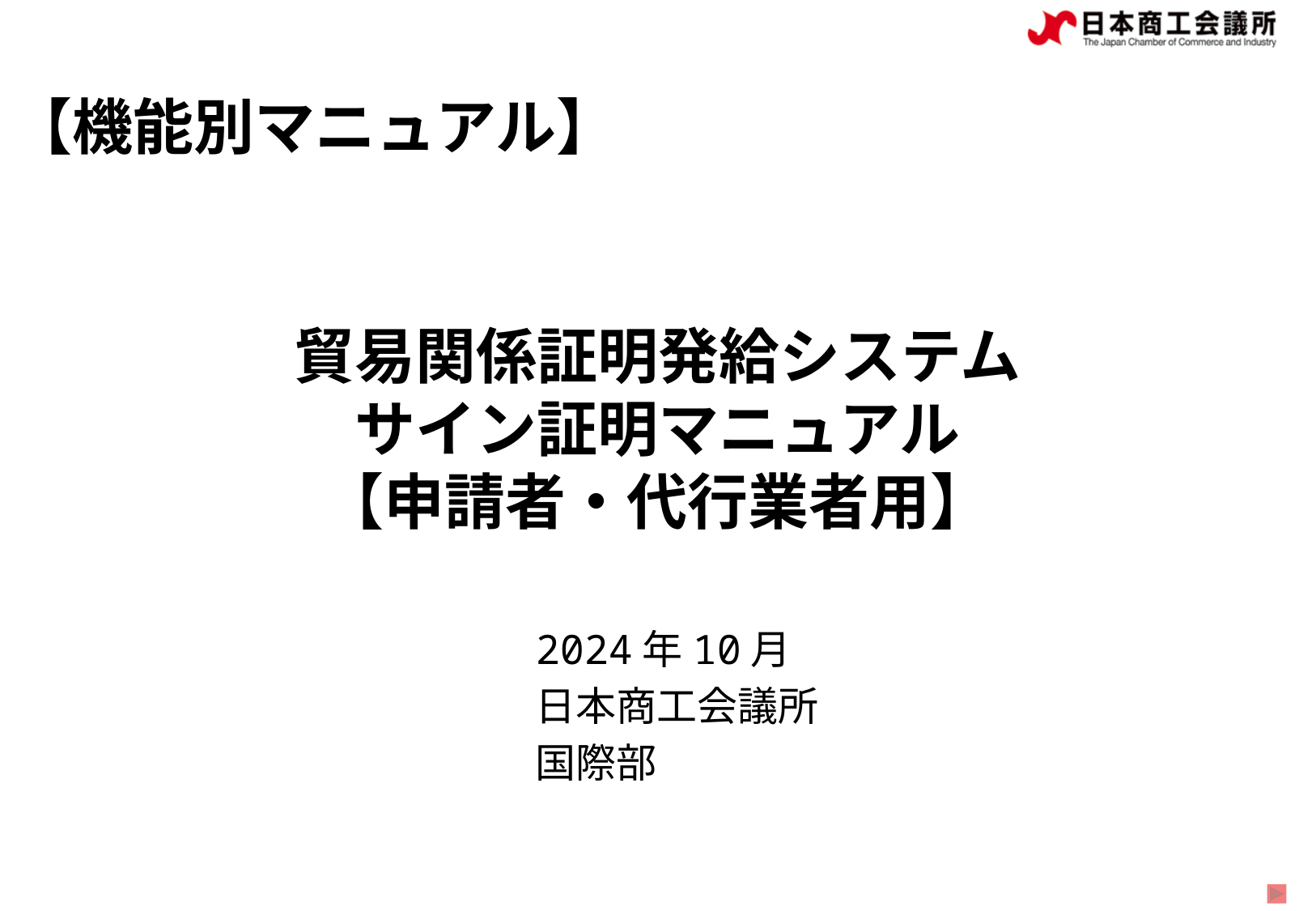

【機能別マニュアル】
貿易関係証明発給システム
サイン証明マニュアル
【申請者・代行業者用】
2024年10月
日本商工会議所
国際部